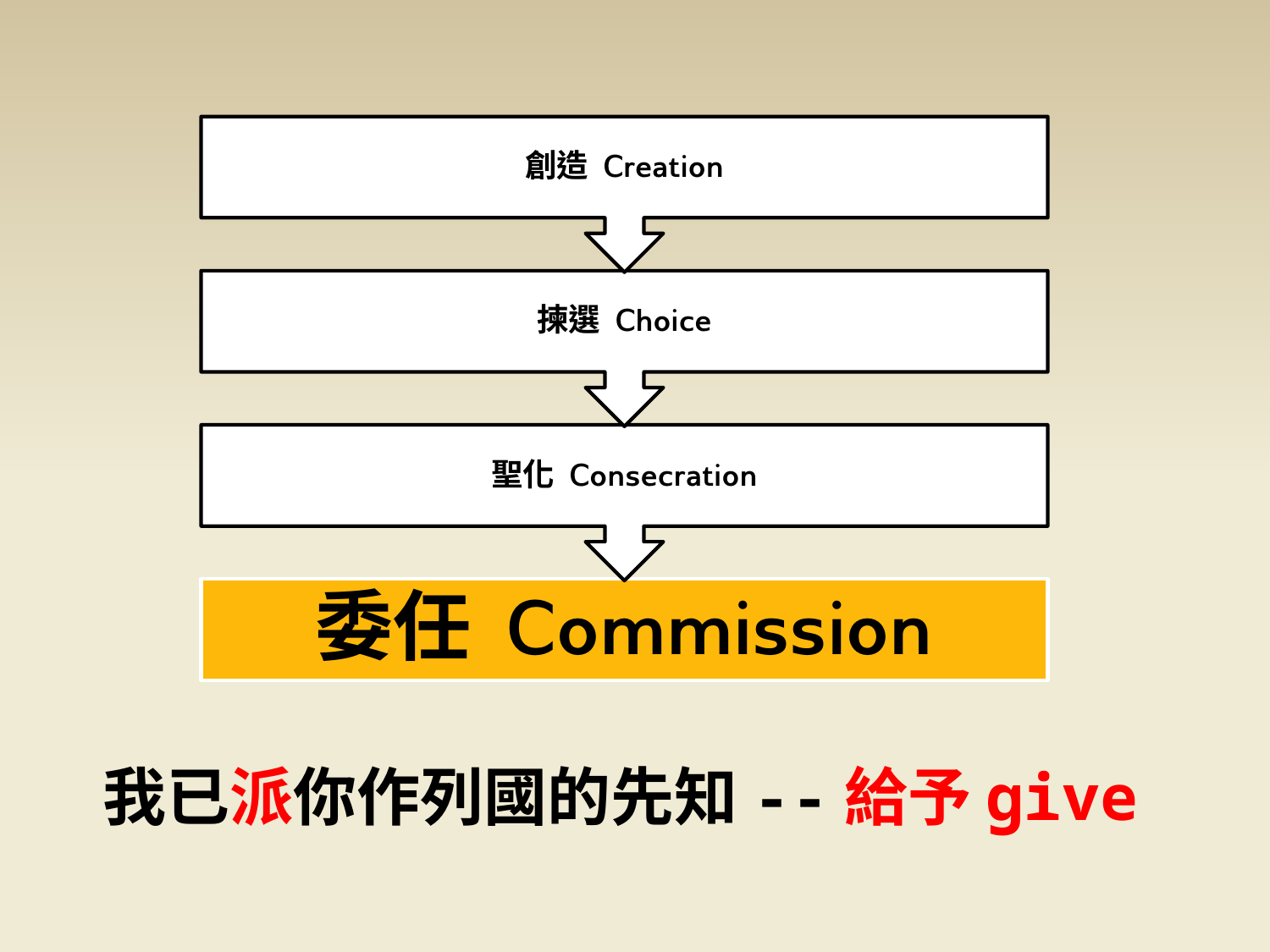

委任 Commission
聖化 Consecration
揀選 Choice
創造 Creation
我已派你作列國的先知--給予give